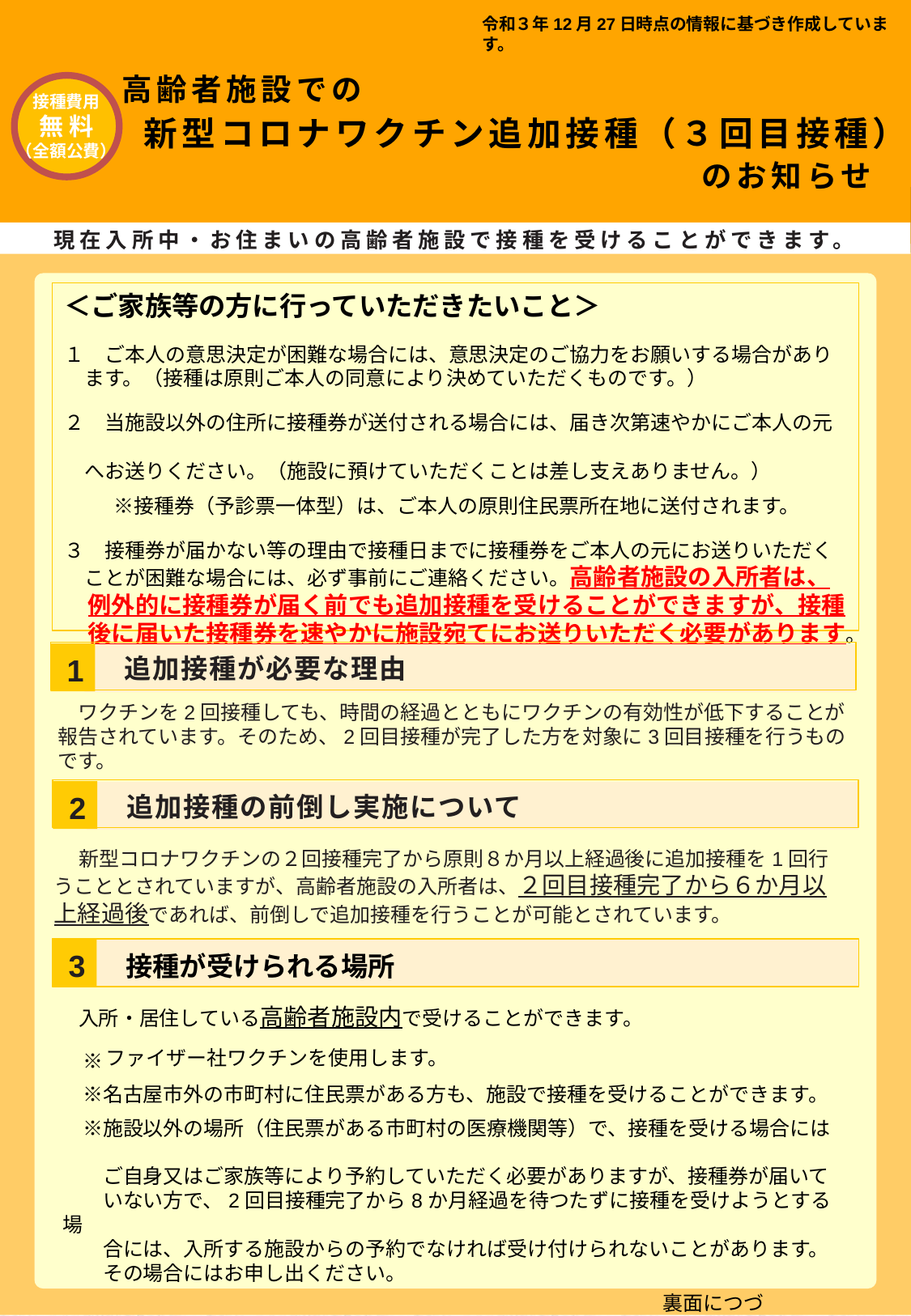

ファイザー社以外のワクチンを
使用する場合は修正してください。→
「ファイザー社ワクチンを使用しま
す」をクリックすると修正できます。
ファイザー社ワクチンを使用します。